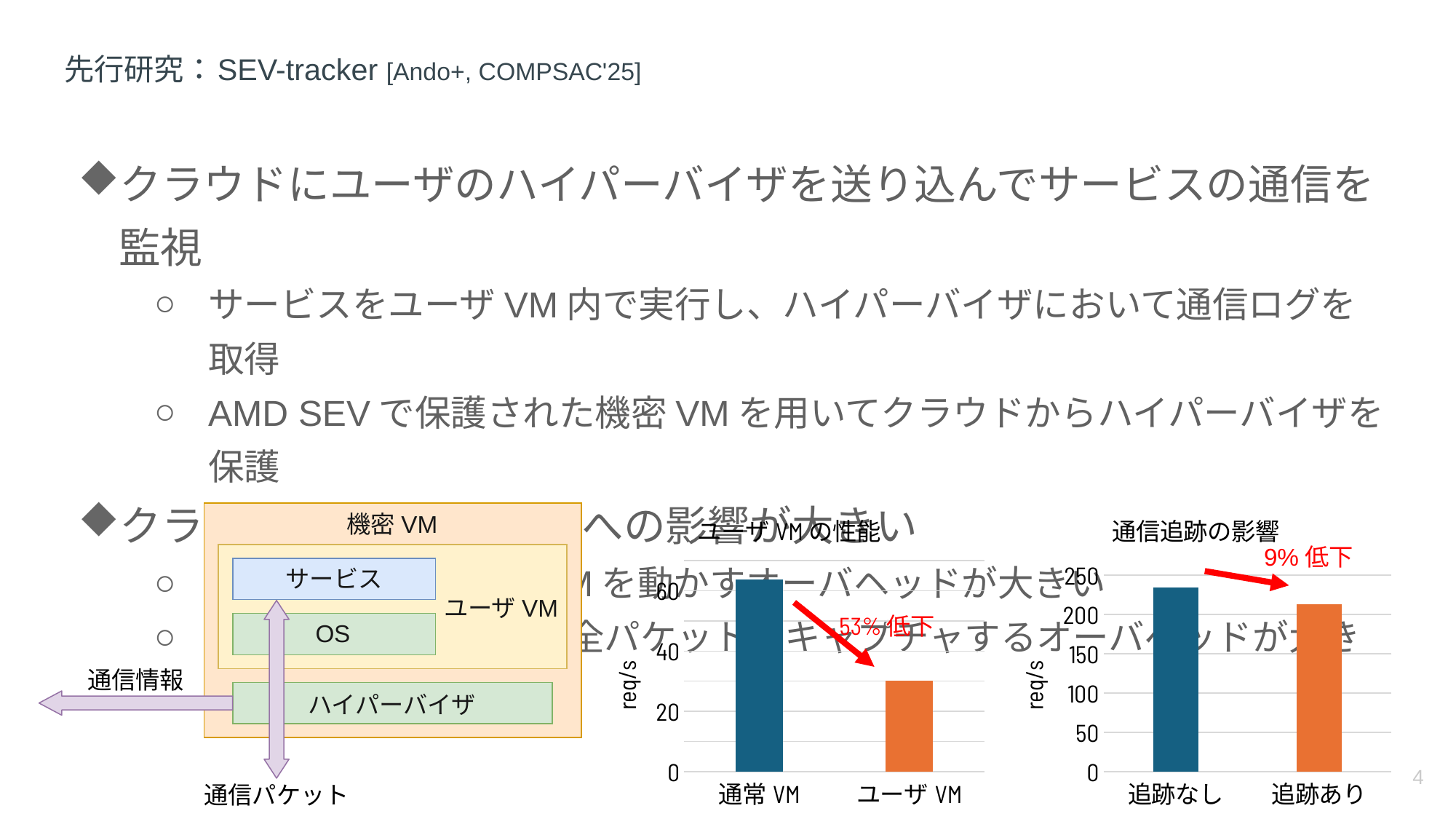

# 先行研究：SEV-tracker [Ando+, COMPSAC'25]
ネストのオーバヘッドのグラフ（通常VM：63.7 req/s，機密VM+ネスト：30.2 req/s，53%）
クラウドにユーザのハイパーバイザを送り込んでサービスの通信を監視
サービスをユーザVM内で実行し、ハイパーバイザにおいて通信ログを取得
AMD SEVで保護された機密VMを用いてクラウドからハイパーバイザを保護
クラウドサービスの性能への影響が大きい
機密VM内でユーザVMを動かすオーバヘッドが大きい
サービスが送受信する全パケットをキャプチャするオーバヘッドが大きい
ログ取得オーバヘッドのグラフ（未取得：234 req/s、ログ取得・送信：213 req/s、9%）

### Chart: ユーザVMの性能

| Category |  |
|---|---|
| 通常VM | 63.7 |
| ユーザVM | 30.2 |

### Chart: 通信追跡の影響

| Category |  |
|---|---|
| 追跡なし | 234.0 |
| 追跡あり | 213.0 |

サービス

ユーザVM

機密コンテナ...
OS

通信情報

ハイパーバイザ

通信パケット

機密VM
9%低下
4